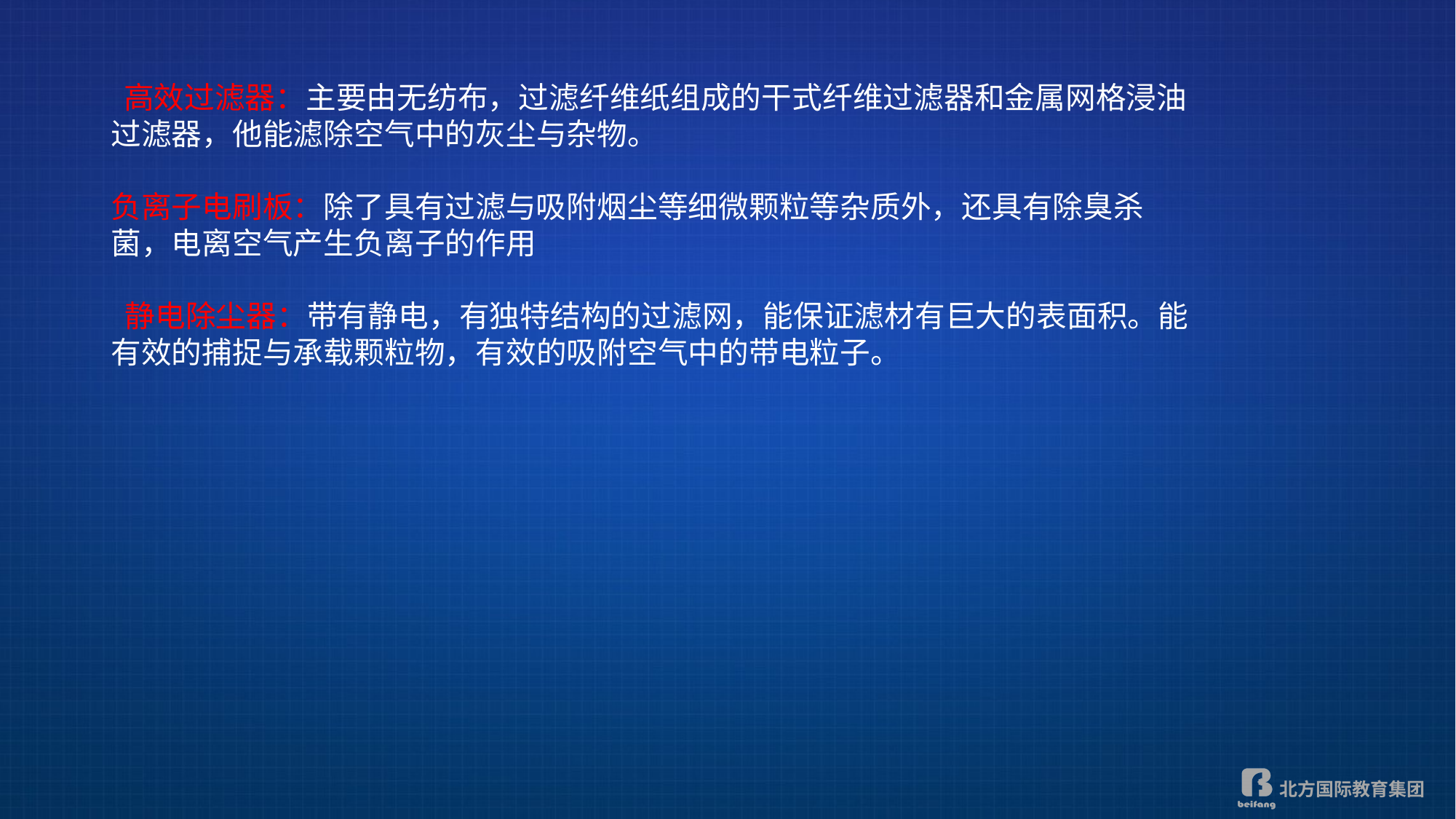

高效过滤器：主要由无纺布，过滤纤维纸组成的干式纤维过滤器和金属网格浸油过滤器，他能滤除空气中的灰尘与杂物。

负离子电刷板：除了具有过滤与吸附烟尘等细微颗粒等杂质外，还具有除臭杀菌，电离空气产生负离子的作用

 静电除尘器：带有静电，有独特结构的过滤网，能保证滤材有巨大的表面积。能有效的捕捉与承载颗粒物，有效的吸附空气中的带电粒子。